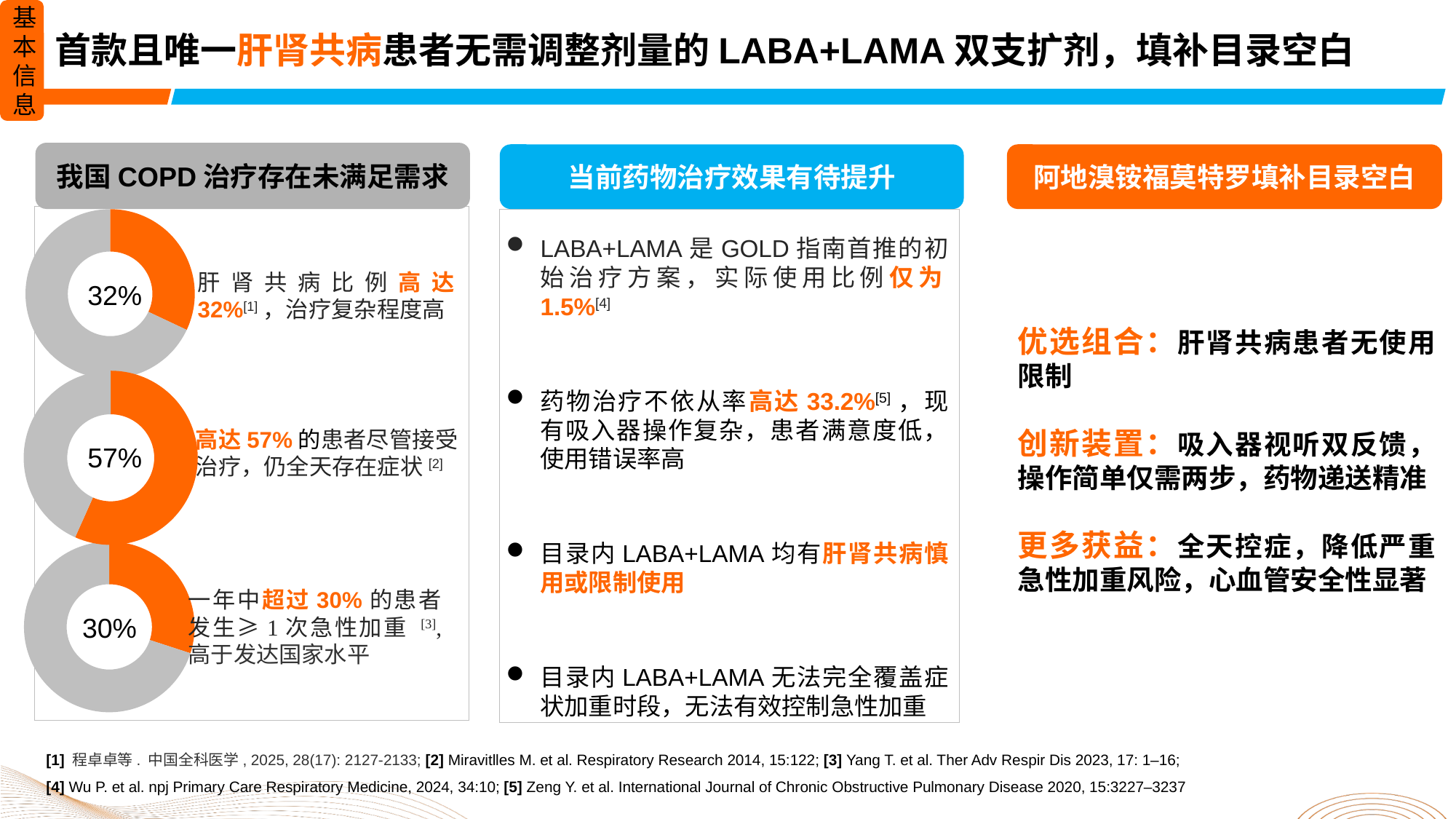

基本信息
首款且唯一肝肾共病患者无需调整剂量的LABA+LAMA双支扩剂，填补目录空白

我国COPD治疗存在未满足需求
当前药物治疗效果有待提升
阿地溴铵福莫特罗填补目录空白

LABA+LAMA是GOLD指南首推的初始治疗方案，实际使用比例仅为1.5%[4]

药物治疗不依从率高达33.2%[5]，现有吸入器操作复杂，患者满意度低，使用错误率高

目录内LABA+LAMA均有肝肾共病慎用或限制使用

目录内LABA+LAMA无法完全覆盖症状加重时段，无法有效控制急性加重

### Chart

| Category |  |
|---|---|

肝肾共病比例高达32%[1]，治疗复杂程度高
32%
优选组合：肝肾共病患者无使用限制

创新装置：吸入器视听双反馈，操作简单仅需两步，药物递送精准

更多获益：全天控症，降低严重急性加重风险，心血管安全性显著

### Chart

| Category |  |
|---|---|
高达57%的患者尽管接受治疗，仍全天存在症状[2]
57%

### Chart

| Category |  |
|---|---|
一年中超过30%的患者发生≥1次急性加重 [3], 高于发达国家水平
30%
[1] 程卓卓等. 中国全科医学, 2025, 28(17): 2127-2133; [2] Miravitlles M. et al. Respiratory Research 2014, 15:122; [3] Yang T. et al. Ther Adv Respir Dis 2023, 17: 1–16;
[4] Wu P. et al. npj Primary Care Respiratory Medicine, 2024, 34:10; [5] Zeng Y. et al. International Journal of Chronic Obstructive Pulmonary Disease 2020, 15:3227–3237